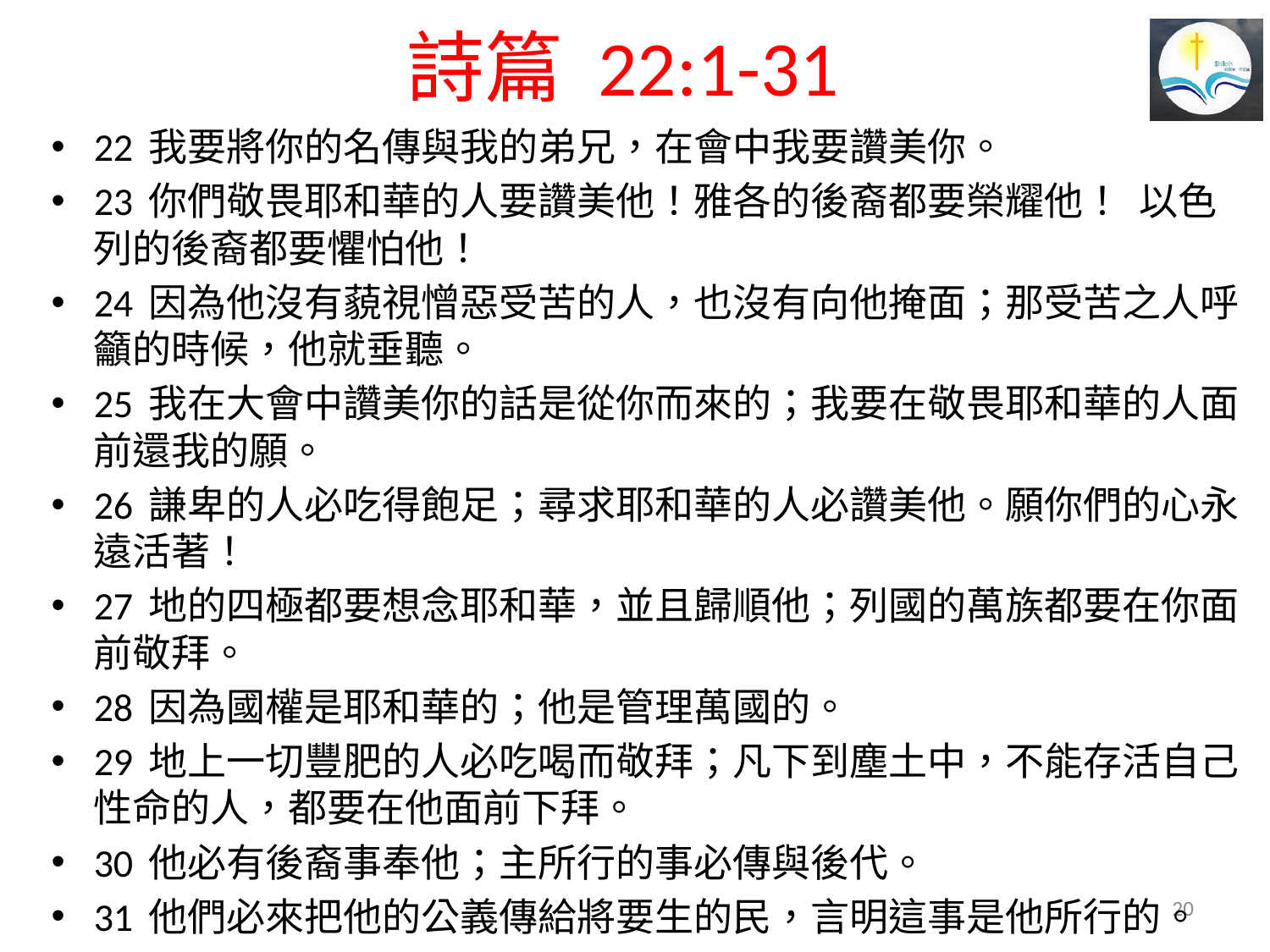

# 詩篇 22:1-31
22 我要將你的名傳與我的弟兄，在會中我要讚美你。
23 你們敬畏耶和華的人要讚美他！雅各的後裔都要榮耀他！  以色列的後裔都要懼怕他！
24 因為他沒有藐視憎惡受苦的人，也沒有向他掩面；那受苦之人呼籲的時候，他就垂聽。
25 我在大會中讚美你的話是從你而來的；我要在敬畏耶和華的人面前還我的願。
26 謙卑的人必吃得飽足；尋求耶和華的人必讚美他。願你們的心永遠活著！
27 地的四極都要想念耶和華，並且歸順他；列國的萬族都要在你面前敬拜。
28 因為國權是耶和華的；他是管理萬國的。
29 地上一切豐肥的人必吃喝而敬拜；凡下到塵土中，不能存活自己性命的人，都要在他面前下拜。
30 他必有後裔事奉他；主所行的事必傳與後代。
31 他們必來把他的公義傳給將要生的民，言明這事是他所行的。
20